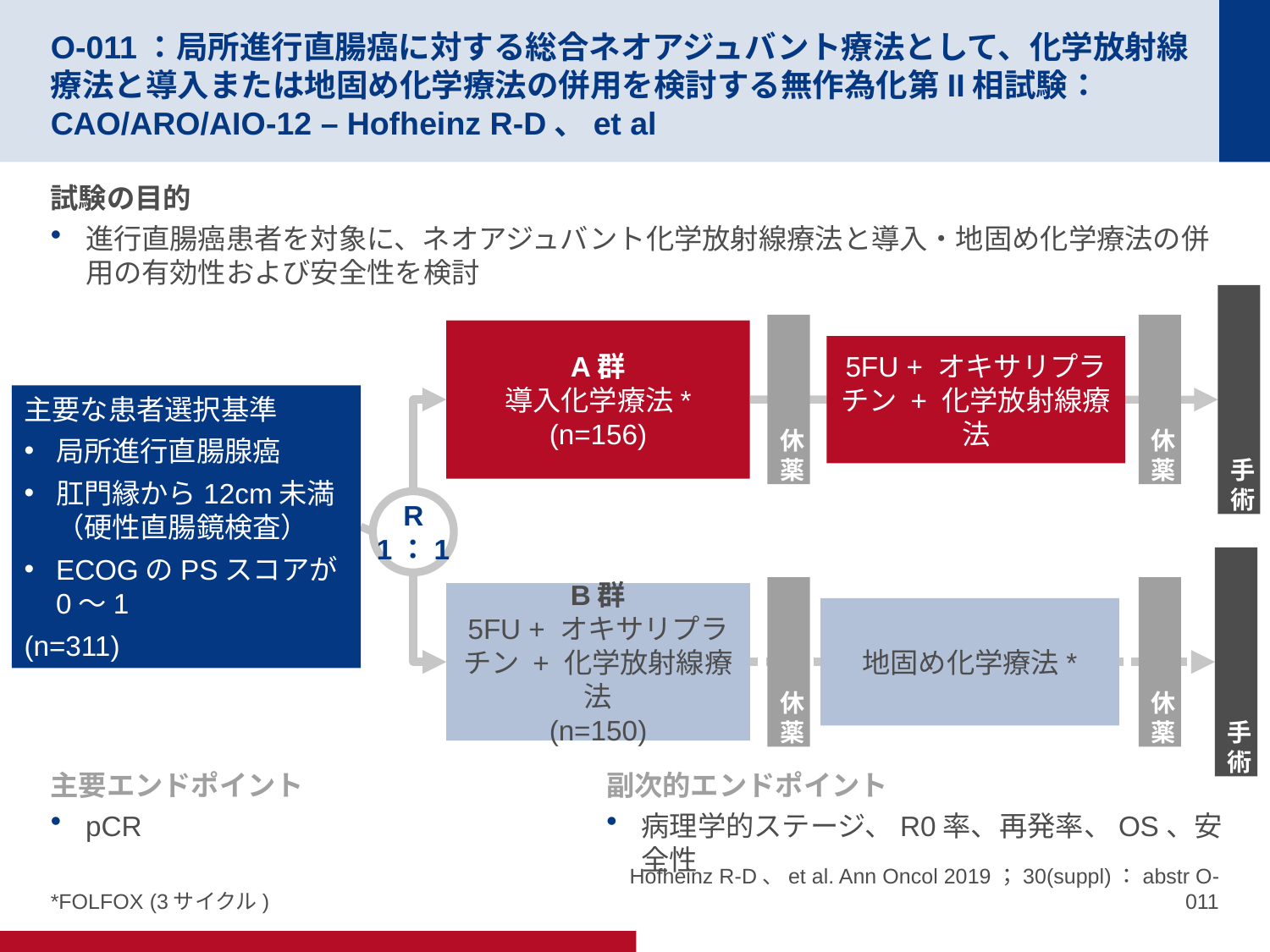

# O-011：局所進行直腸癌に対する総合ネオアジュバント療法として、化学放射線療法と導入または地固め化学療法の併用を検討する無作為化第II相試験：CAO/ARO/AIO-12 – Hofheinz R-D、et al
試験の目的
進行直腸癌患者を対象に、ネオアジュバント化学放射線療法と導入・地固め化学療法の併用の有効性および安全性を検討
手術
休薬
休薬
A群
導入化学療法* (n=156)
5FU + オキサリプラチン + 化学放射線療法
主要な患者選択基準
局所進行直腸腺癌
肛門縁から12cm未満
（硬性直腸鏡検査）
ECOGのPSスコアが0～1
(n=311)
R
1：1
手術
休薬
休薬
B群
5FU + オキサリプラチン + 化学放射線療法
(n=150)
地固め化学療法*
主要エンドポイント
pCR

副次的エンドポイント
病理学的ステージ、R0率、再発率、OS、安全性
*FOLFOX (3サイクル)
Hofheinz R-D、et al. Ann Oncol 2019；30(suppl)：abstr O-011